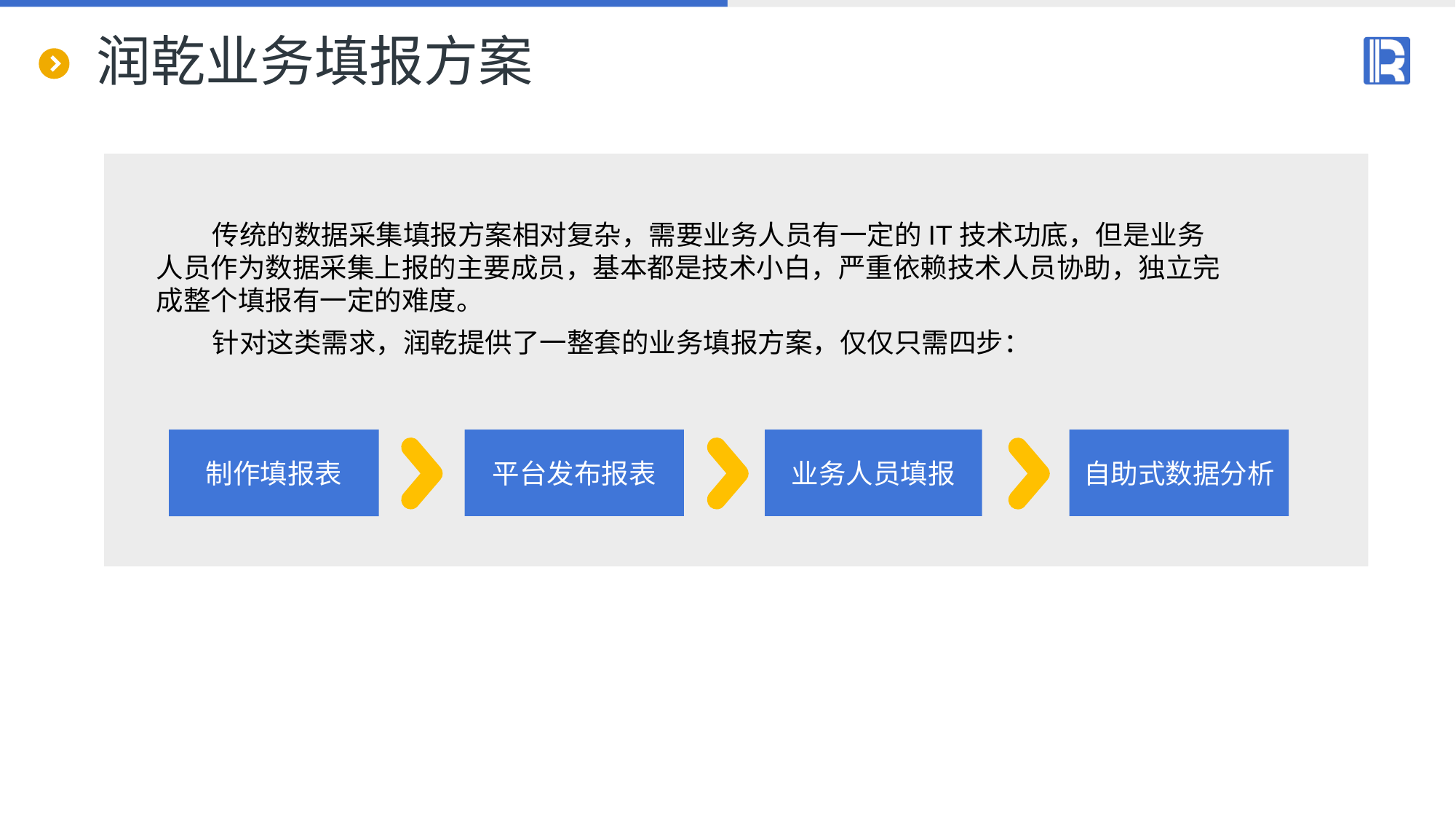

# 润乾业务填报方案

        传统的数据采集填报方案相对复杂，需要业务人员有一定的IT技术功底，但是业务人员作为数据采集上报的主要成员，基本都是技术小白，严重依赖技术人员协助，独立完成整个填报有一定的难度。
        针对这类需求，润乾提供了一整套的业务填报方案，仅仅只需四步：
平台发布报表
业务人员填报
自助式数据分析
制作填报表